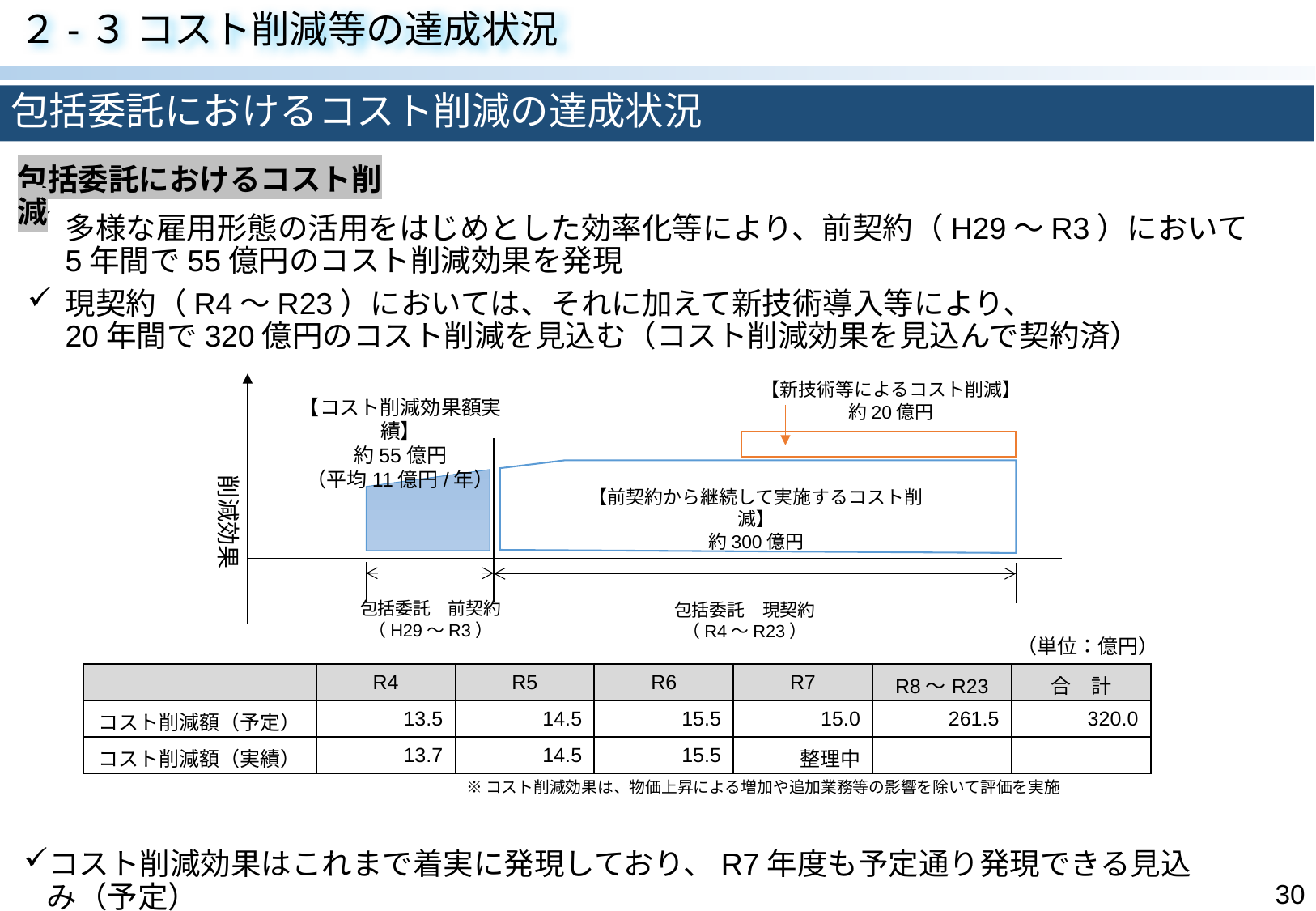

２-３ コスト削減等の達成状況
包括委託におけるコスト削減の達成状況
包括委託におけるコスト削減
多様な雇用形態の活用をはじめとした効率化等により、前契約（H29～R3）において
5年間で55億円のコスト削減効果を発現
現契約（R4～R23）においては、それに加えて新技術導入等により、
20年間で320億円のコスト削減を見込む（コスト削減効果を見込んで契約済）
包括委託　現契約
（R4～R23）
包括委託　前契約
（H29～R3）
削減効果

【前契約から継続して実施するコスト削減】
約300億円
【コスト削減効果額実績】
約55億円
（平均11億円/年）
【新技術等によるコスト削減】
約20億円

（単位：億円）
|  | R4 | R5 | R6 | R7 | R8～R23 | 合　計 |
| --- | --- | --- | --- | --- | --- | --- |
| コスト削減額（予定） | 13.5 | 14.5 | 15.5 | 15.0 | 261.5 | 320.0 |
| コスト削減額（実績） | 13.7 | 14.5 | 15.5 | 整理中 |  |  |
※コスト削減効果は、物価上昇による増加や追加業務等の影響を除いて評価を実施
コスト削減効果はこれまで着実に発現しており、R7年度も予定通り発現できる見込み（予定）
30